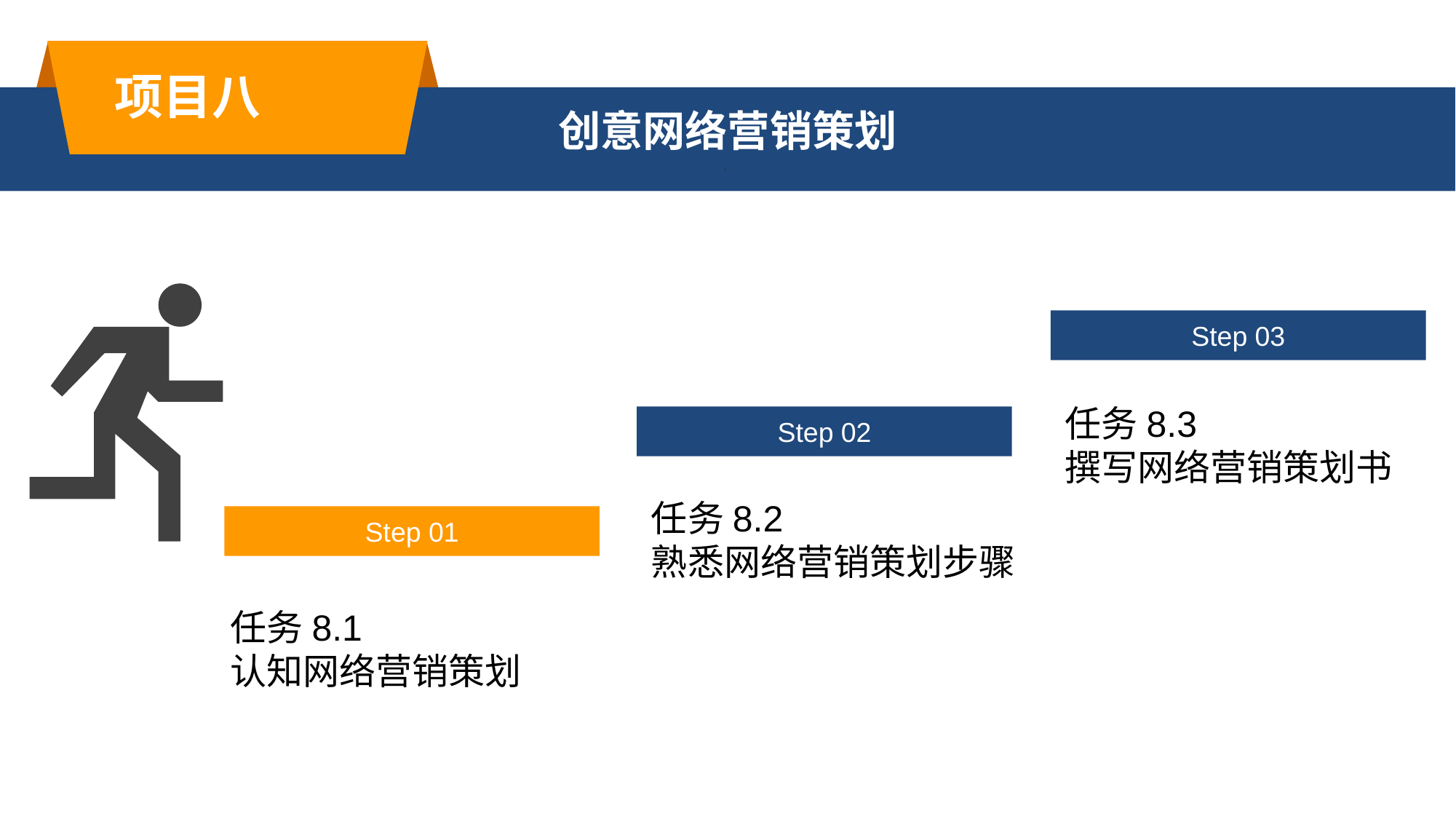

项目八
创意网络营销策划
.

Step 03
任务8.3
撰写网络营销策划书

Step 02
任务8.2
熟悉网络营销策划步骤

Step 01
任务8.1
认知网络营销策划